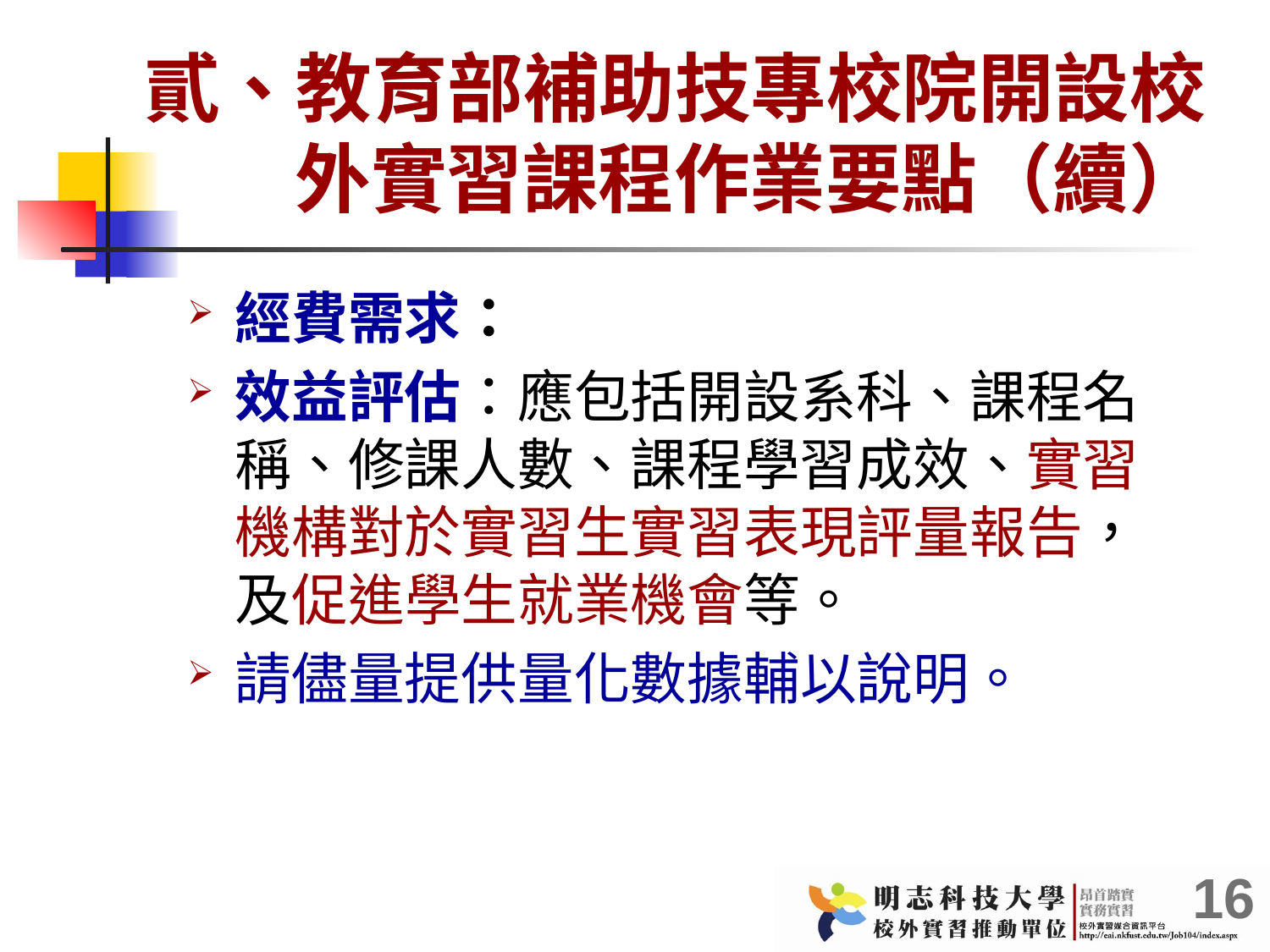

# 貳、教育部補助技專校院開設校外實習課程作業要點（續）
經費需求：
效益評估：應包括開設系科、課程名稱、修課人數、課程學習成效、實習機構對於實習生實習表現評量報告，及促進學生就業機會等。
請儘量提供量化數據輔以說明。
16